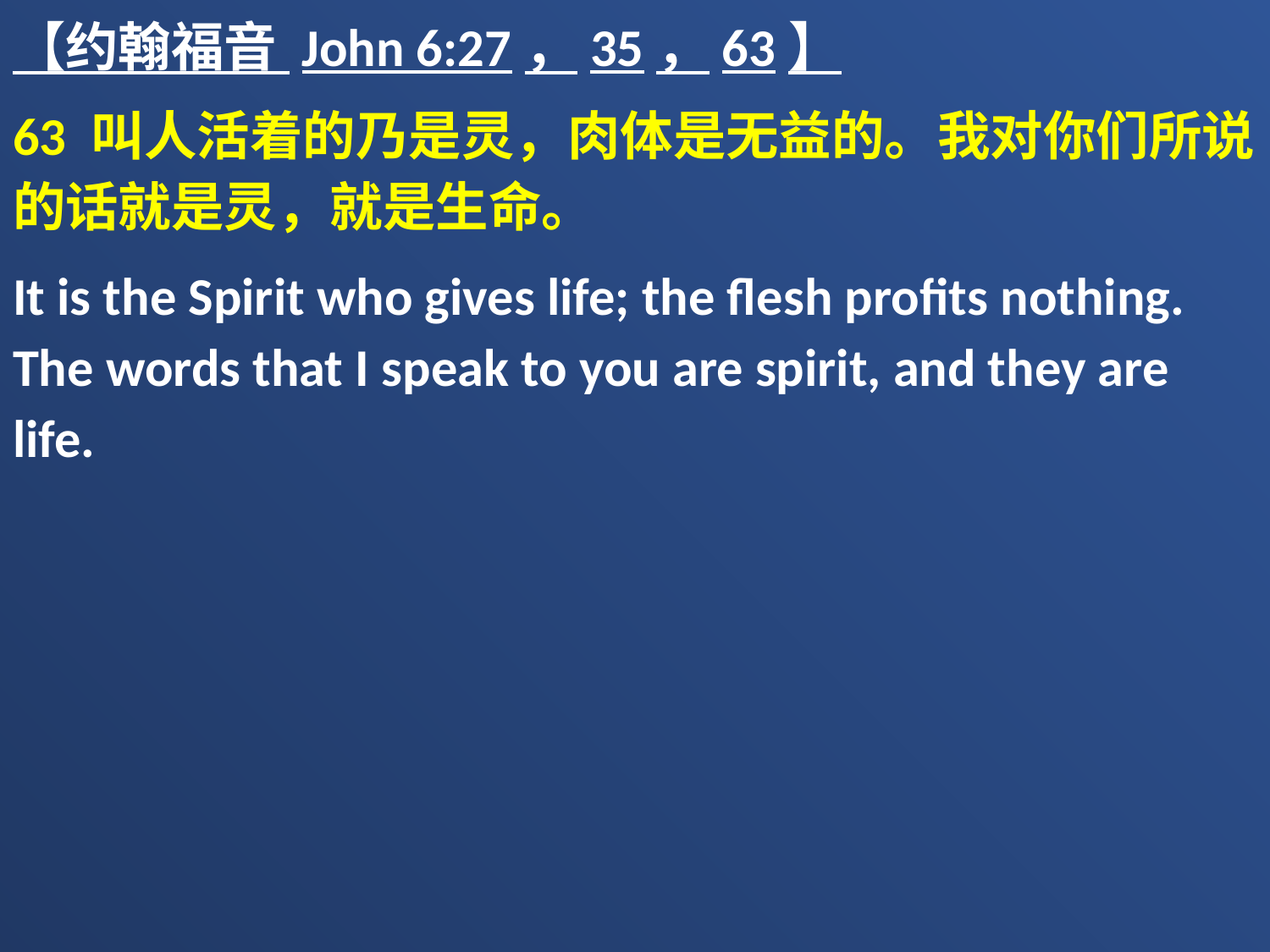

【约翰福音 John 6:27，35，63】
63 叫人活着的乃是灵，肉体是无益的。我对你们所说的话就是灵，就是生命。
It is the Spirit who gives life; the flesh profits nothing. The words that I speak to you are spirit, and they are life.